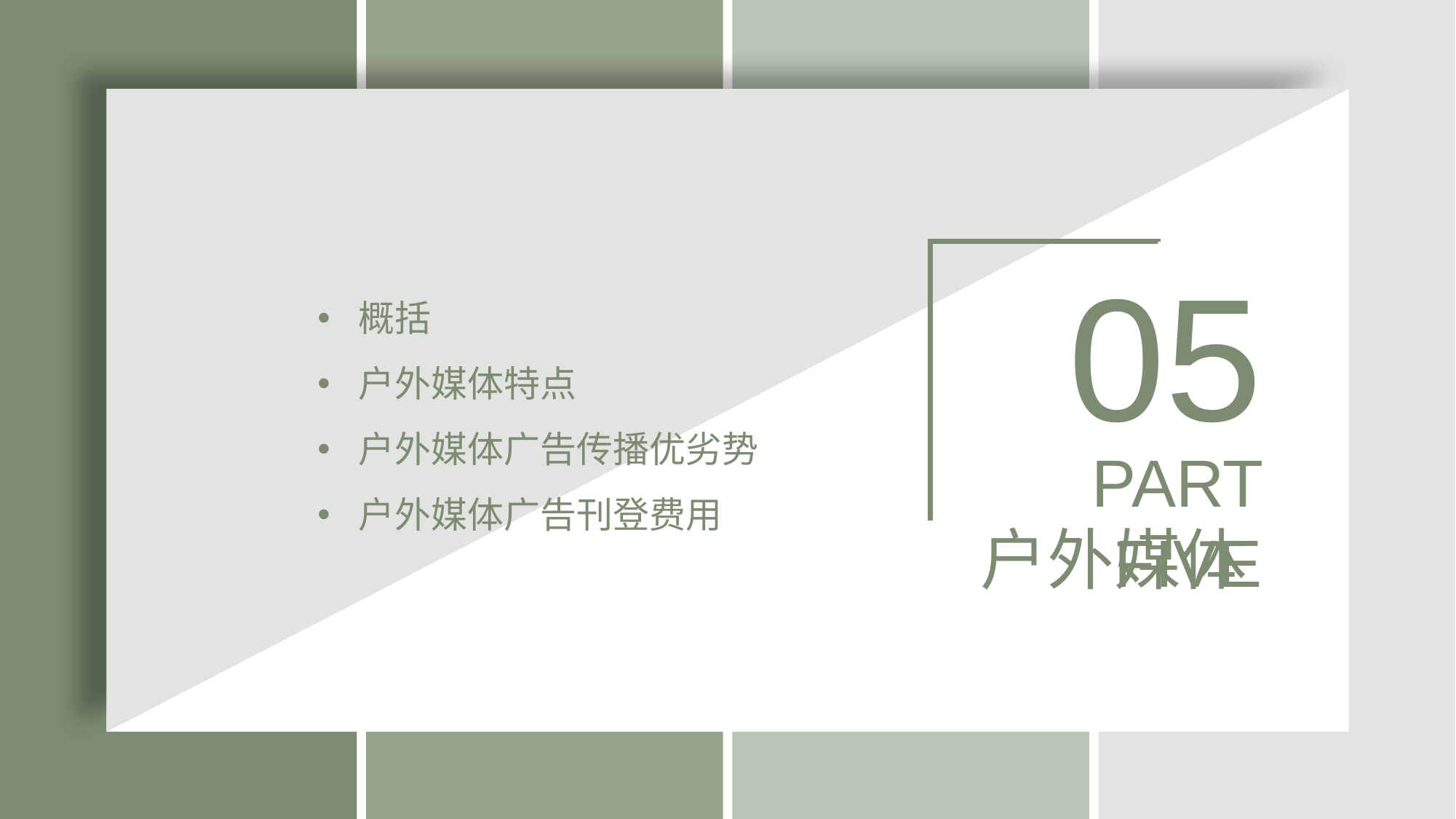

05
概括
户外媒体特点
户外媒体广告传播优劣势
户外媒体广告刊登费用
PART FIVE
 户外媒体